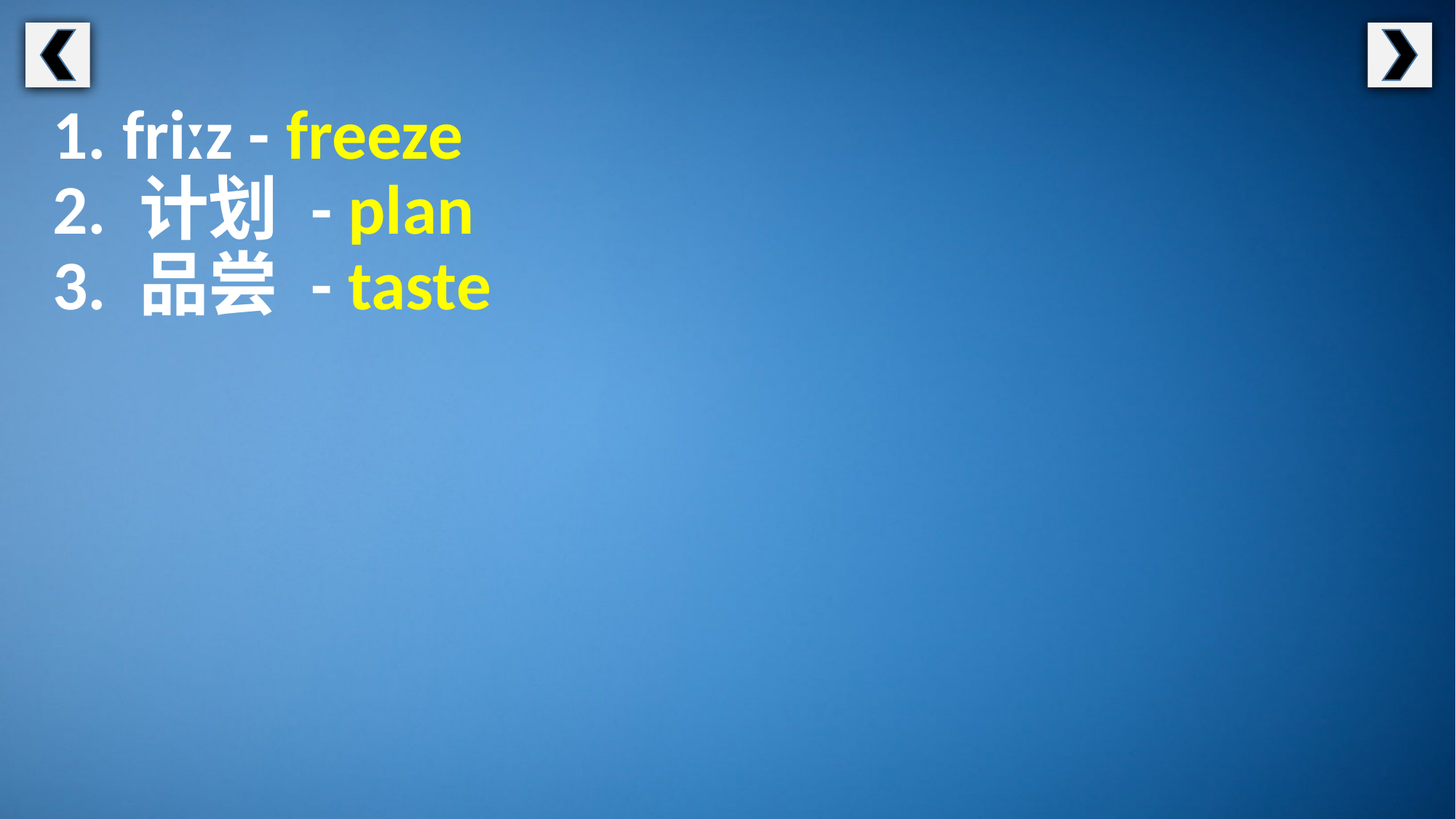

1. friːz - freeze
2. 计划 - plan
3. 品尝 - taste